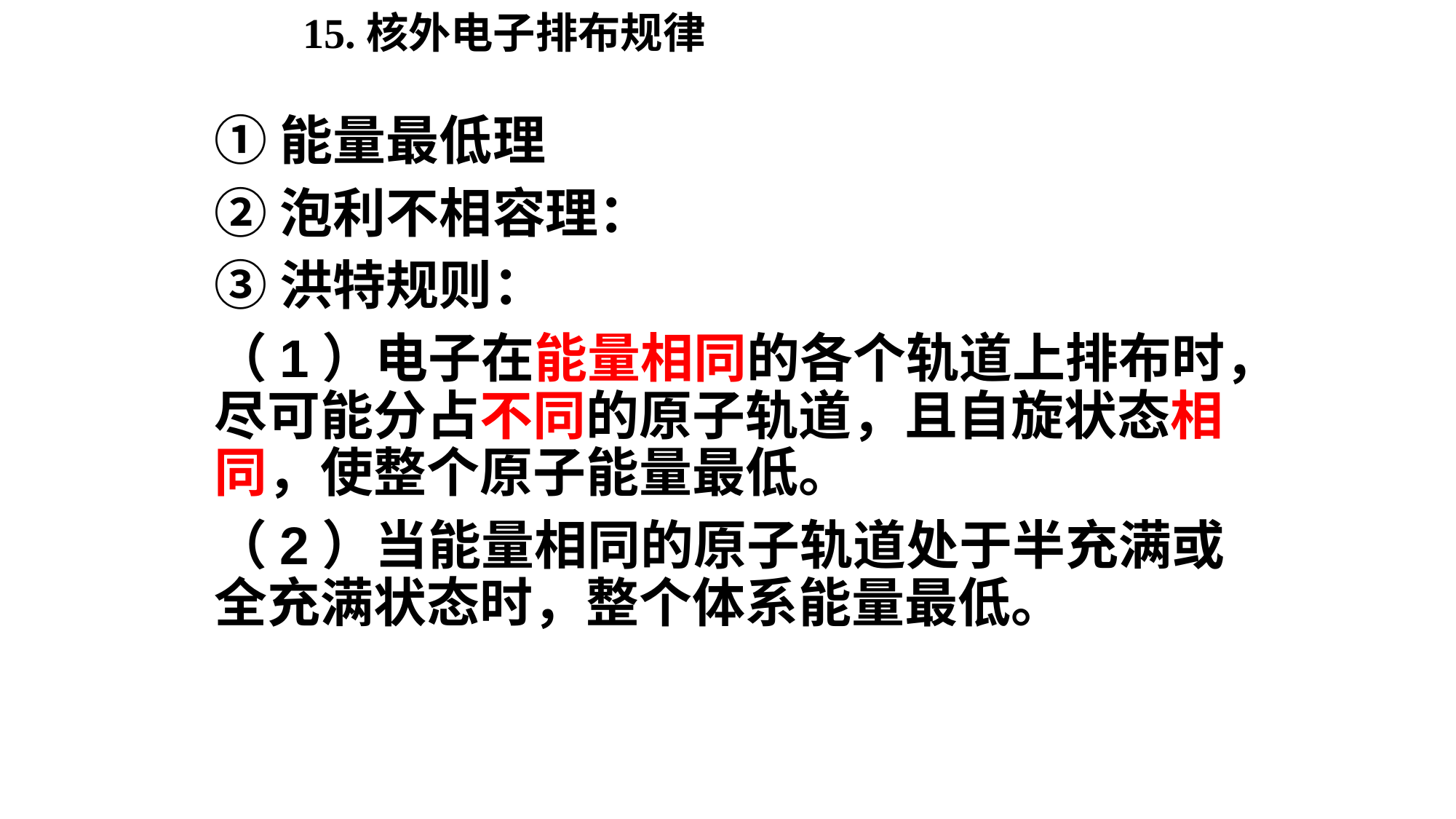

15.核外电子排布规律
①能量最低理
②泡利不相容理：
③洪特规则：
（1）电子在能量相同的各个轨道上排布时，尽可能分占不同的原子轨道，且自旋状态相同，使整个原子能量最低。
（2）当能量相同的原子轨道处于半充满或全充满状态时，整个体系能量最低。